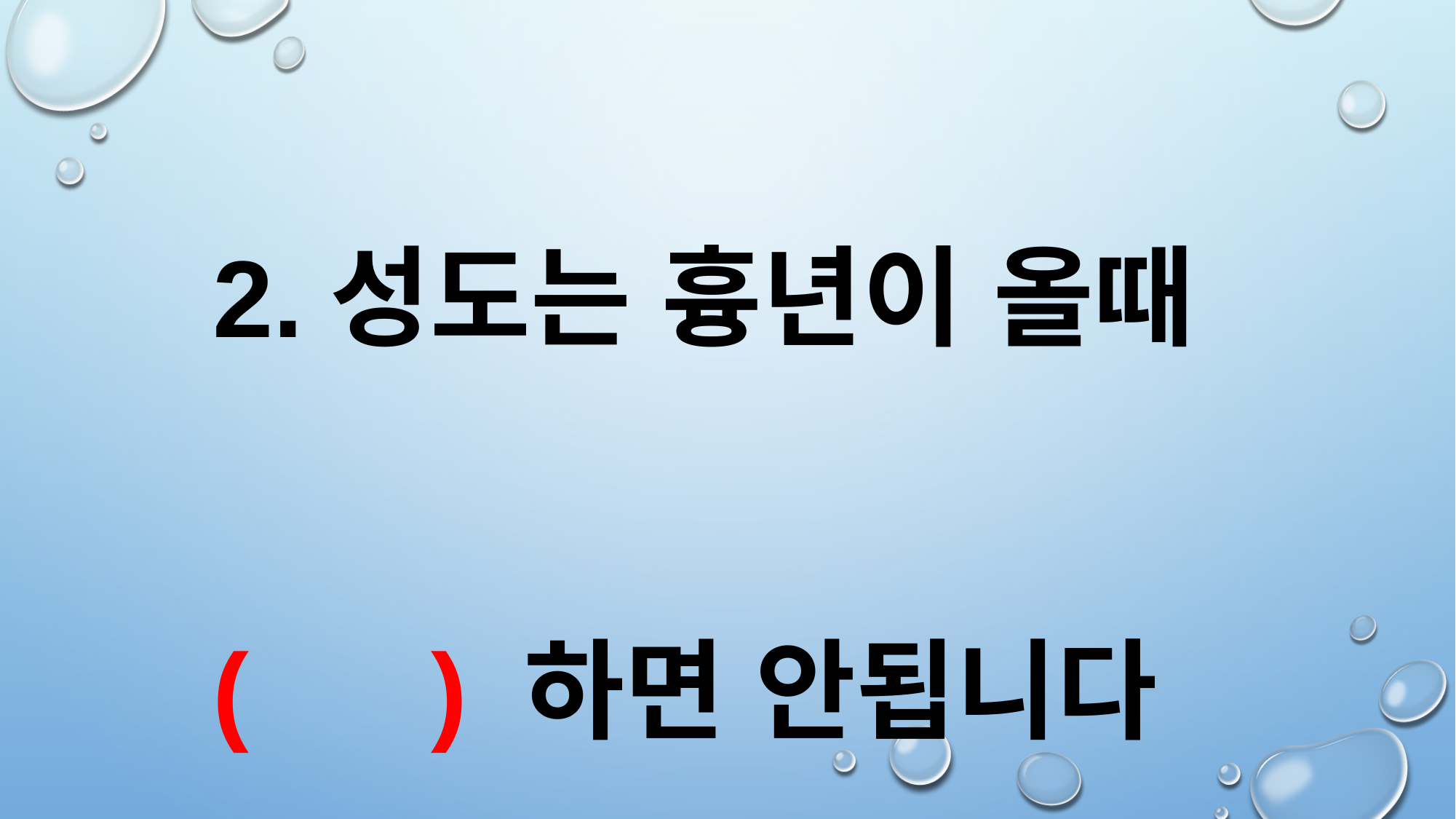

2.성도는 흉년이 올때
(      ) 하면 안됩니다